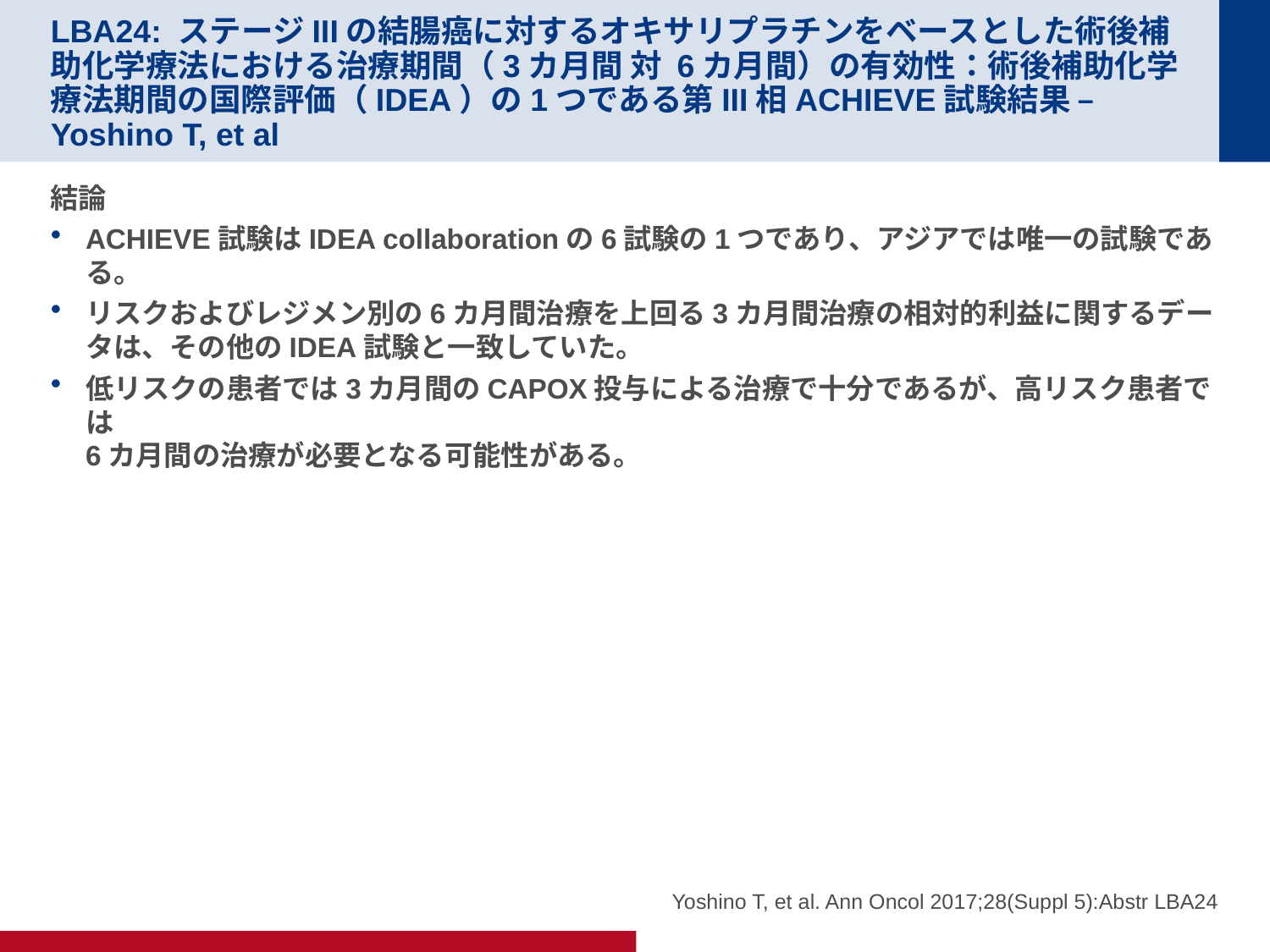

# LBA24: ステージIIIの結腸癌に対するオキサリプラチンをベースとした術後補助化学療法における治療期間（3カ月間 対 6カ月間）の有効性：術後補助化学療法期間の国際評価（IDEA）の1つである第III相ACHIEVE試験結果 – Yoshino T, et al
結論
ACHIEVE試験はIDEA collaborationの6試験の1つであり、アジアでは唯一の試験である。
リスクおよびレジメン別の6カ月間治療を上回る3カ月間治療の相対的利益に関するデータは、その他のIDEA試験と一致していた。
低リスクの患者では3カ月間のCAPOX投与による治療で十分であるが、高リスク患者では
6カ月間の治療が必要となる可能性がある。
Yoshino T, et al. Ann Oncol 2017;28(Suppl 5):Abstr LBA24